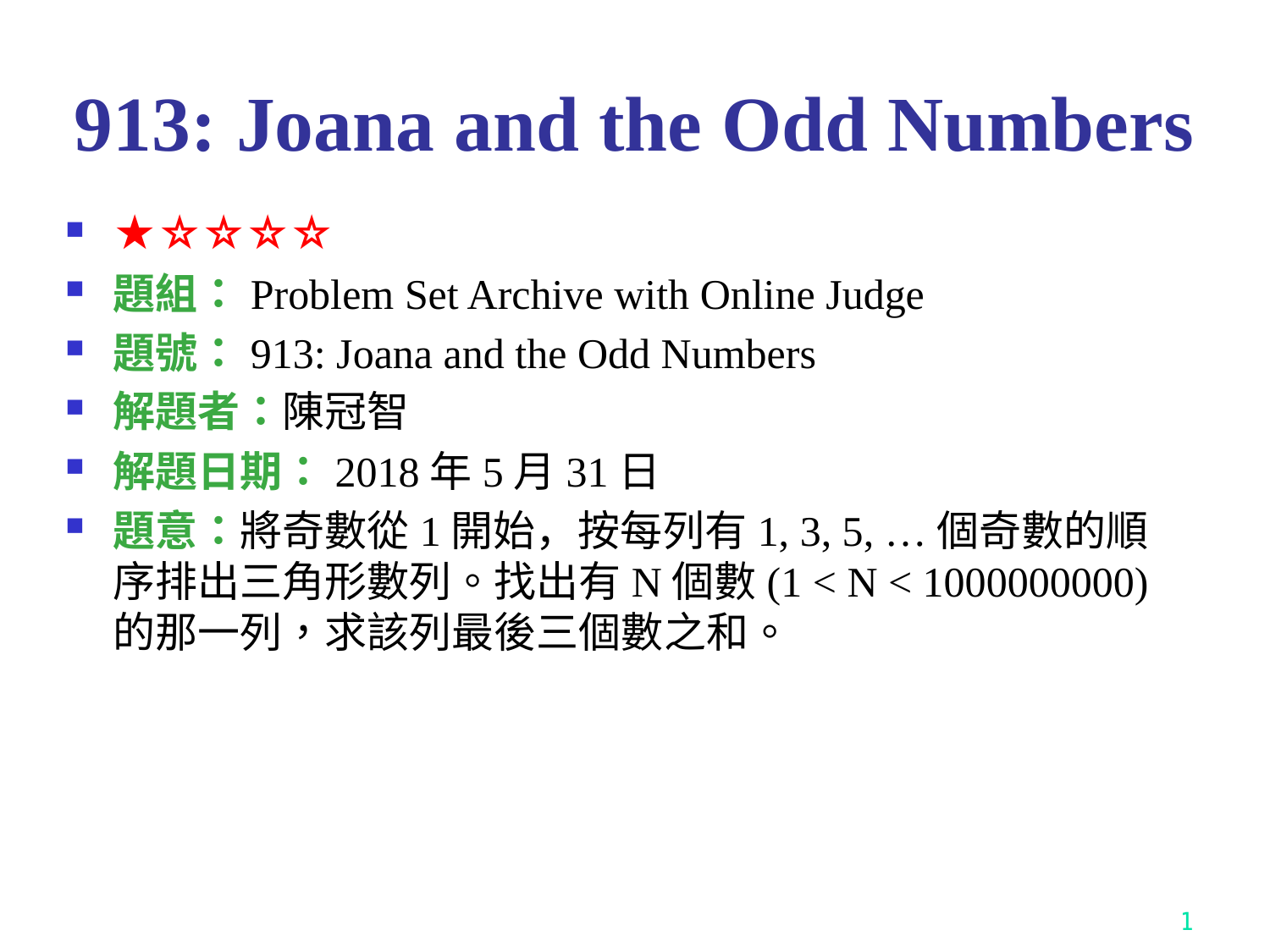

# 913: Joana and the Odd Numbers
★☆☆☆☆
題組：Problem Set Archive with Online Judge
題號：913: Joana and the Odd Numbers
解題者：陳冠智
解題日期：2018年5月31日
題意：將奇數從1開始，按每列有1, 3, 5, …個奇數的順序排出三角形數列。找出有N個數(1 < N < 1000000000)的那一列，求該列最後三個數之和。
1